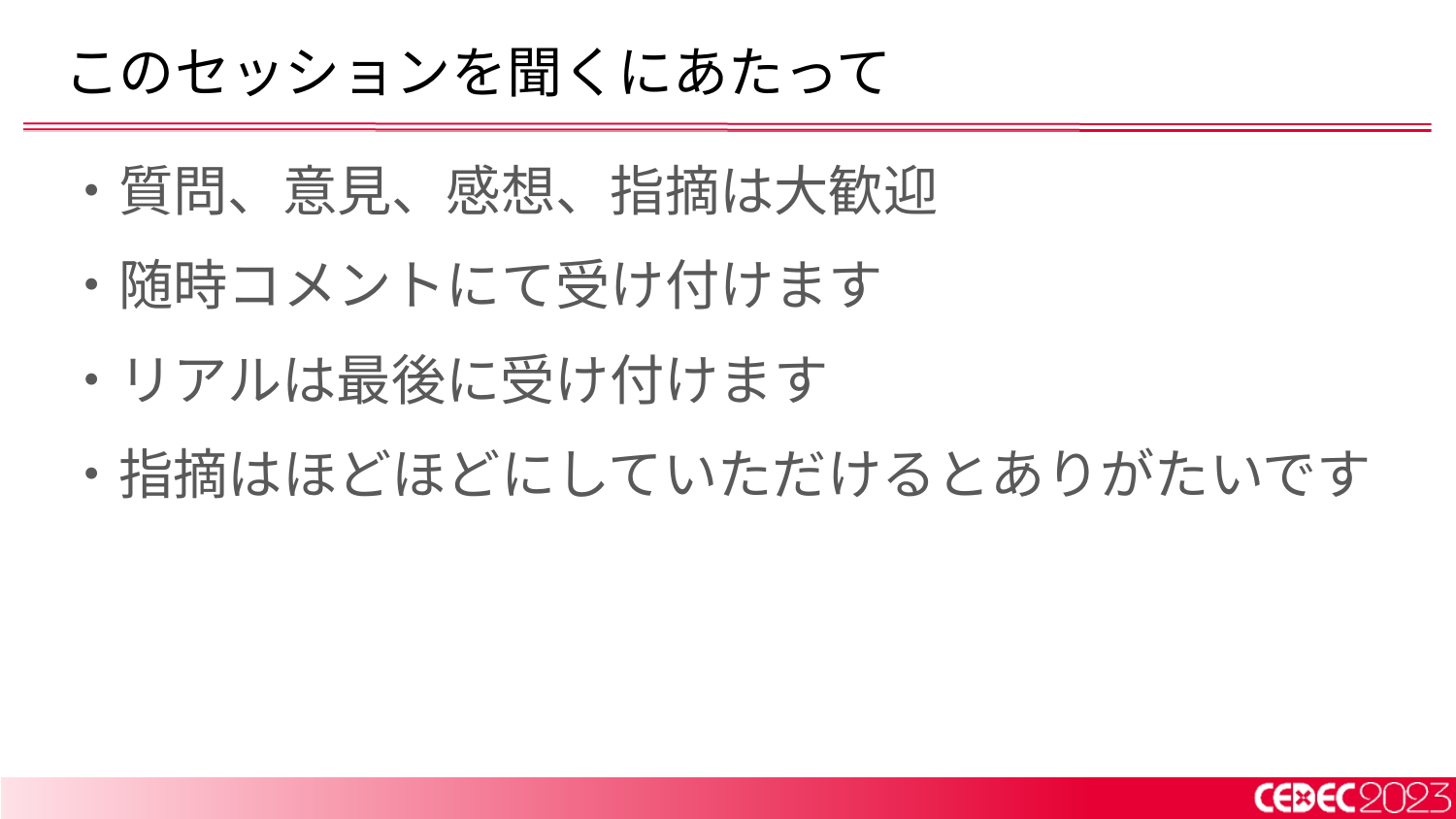

# このセッションを聞くにあたって
・質問、意見、感想、指摘は大歓迎
・随時コメントにて受け付けます
・リアルは最後に受け付けます
・指摘はほどほどにしていただけるとありがたいです